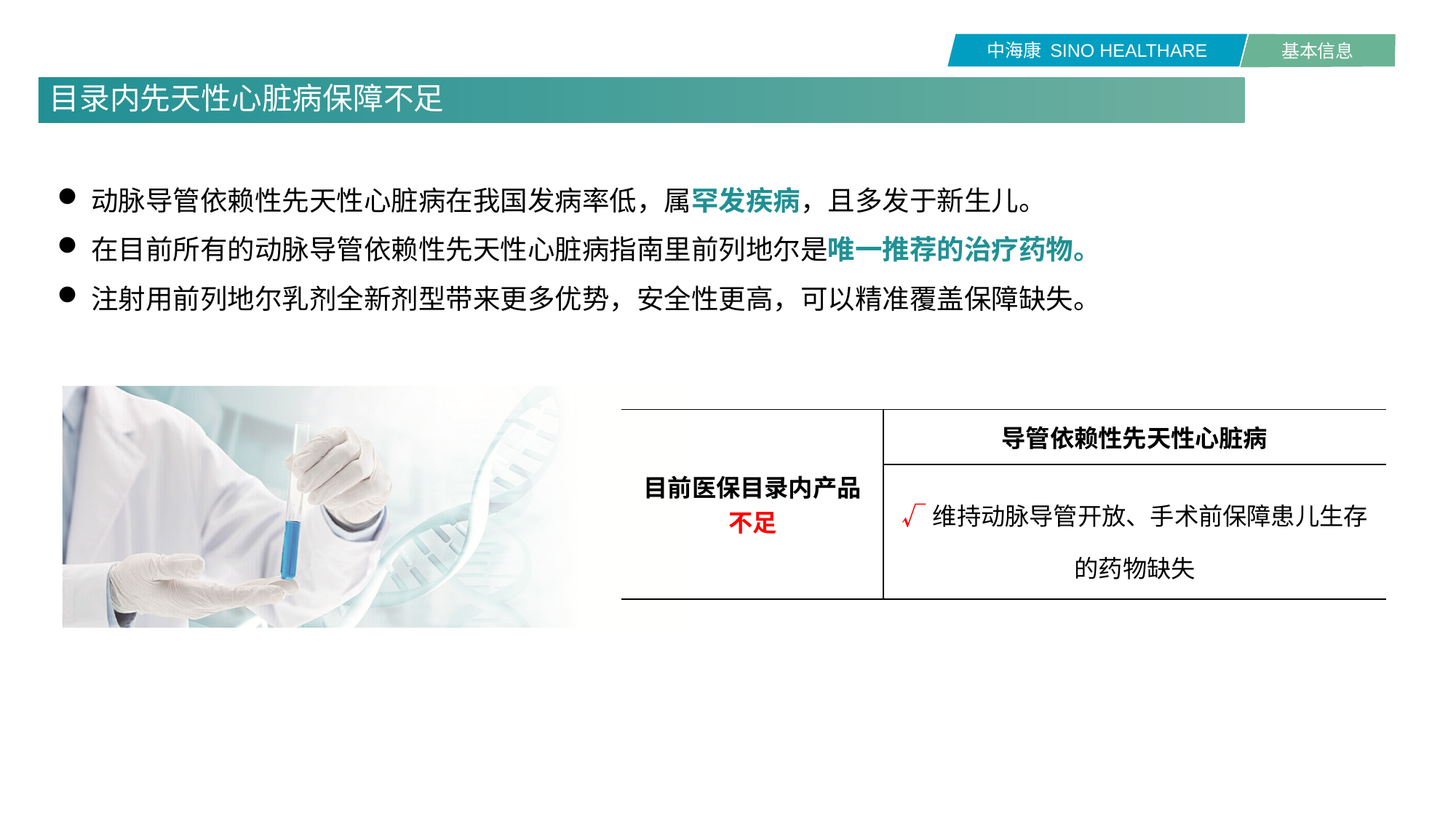

目录内先天性心脏病保障不足
动脉导管依赖性先天性心脏病在我国发病率低，属罕发疾病，且多发于新生儿。
在目前所有的动脉导管依赖性先天性心脏病指南里前列地尔是唯一推荐的治疗药物。
注射用前列地尔乳剂全新剂型带来更多优势，安全性更高，可以精准覆盖保障缺失。
| 目前医保目录内产品不足 | 导管依赖性先天性心脏病 |
| --- | --- |
|  | √维持动脉导管开放、手术前保障患儿生存的药物缺失 |